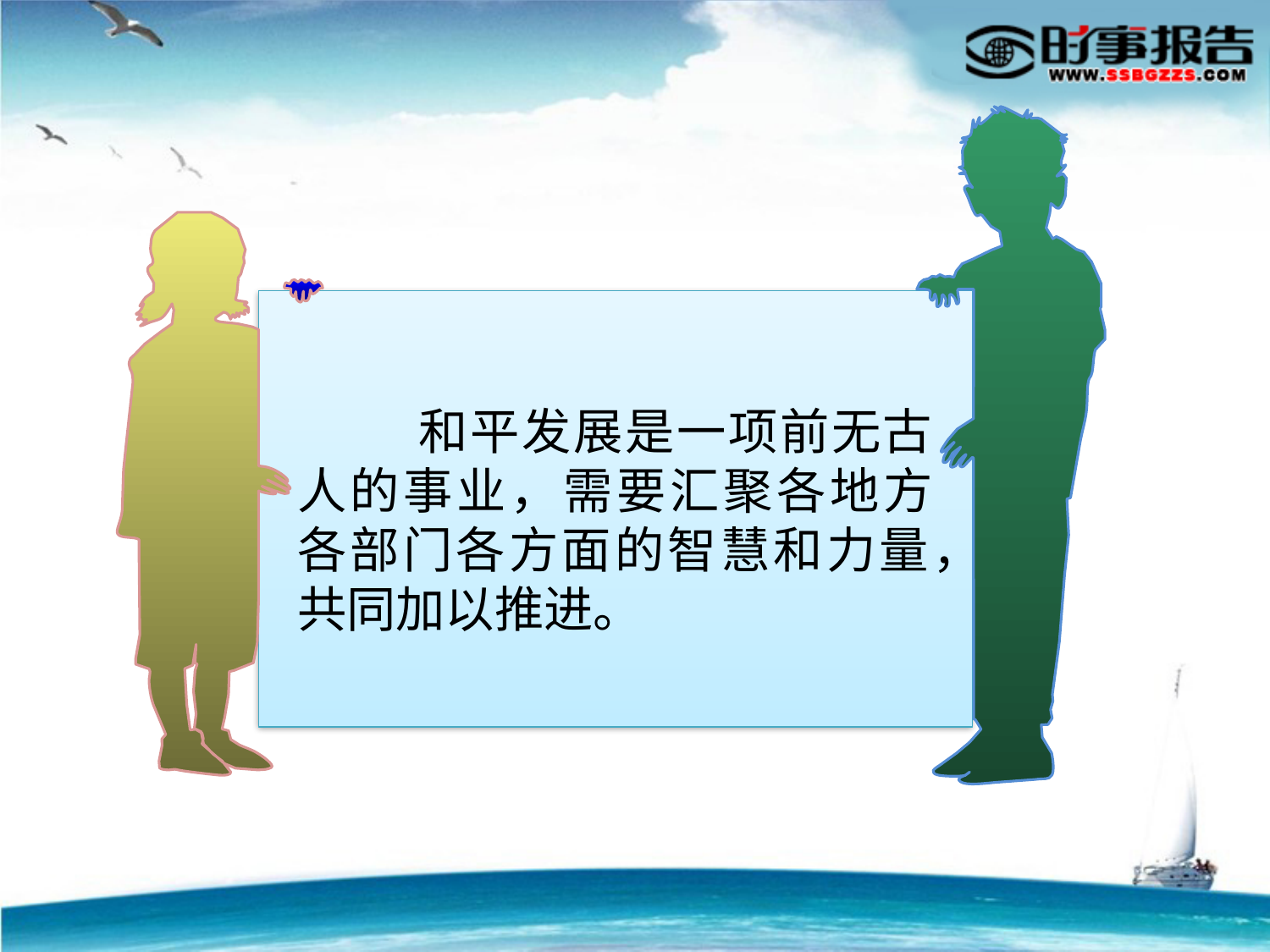

和平发展是一项前无古人的事业，需要汇聚各地方各部门各方面的智慧和力量，共同加以推进。